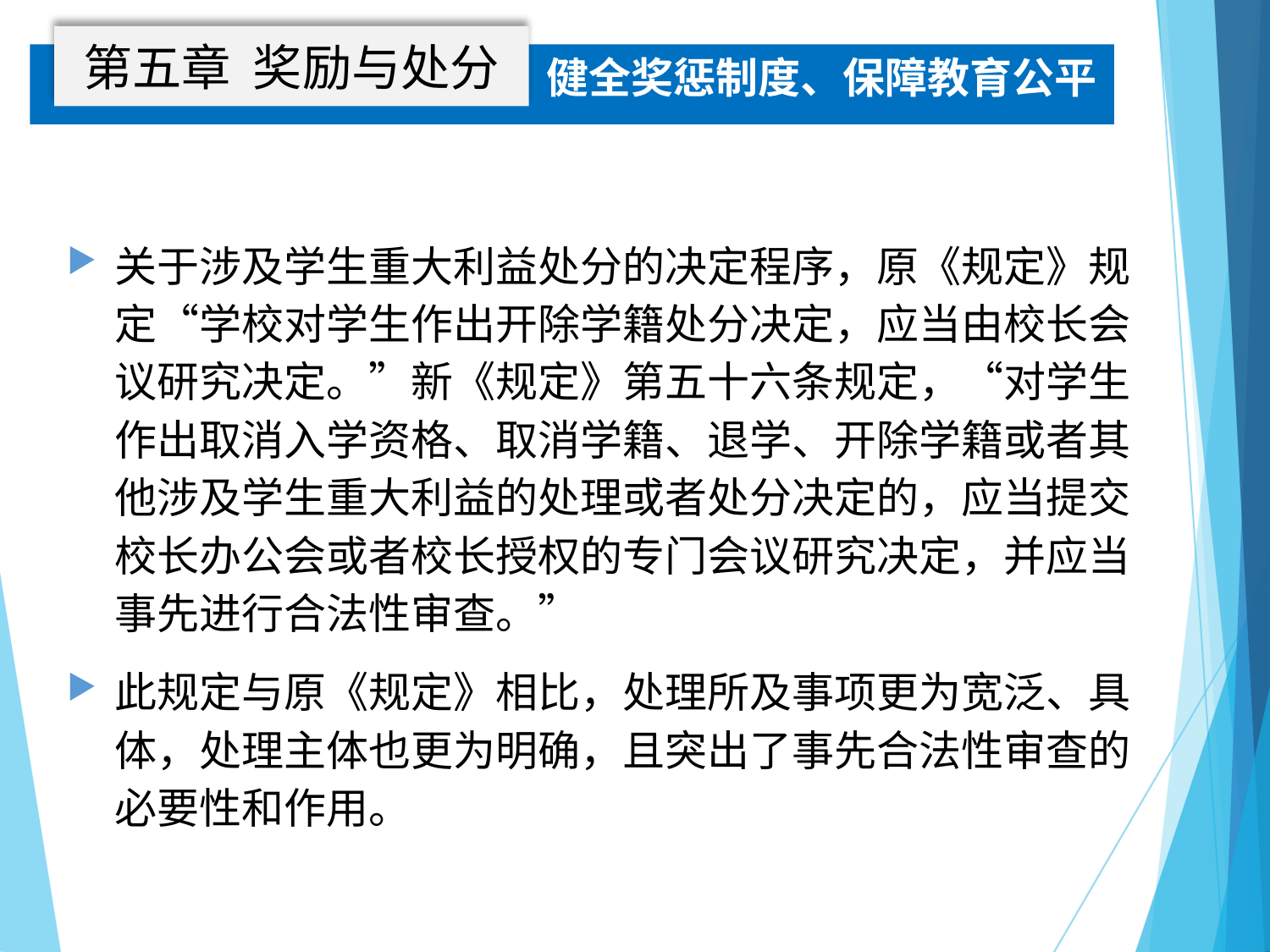

第五章  奖励与处分
健全奖惩制度、保障教育公平
关于涉及学生重大利益处分的决定程序，原《规定》规定“学校对学生作出开除学籍处分决定，应当由校长会议研究决定。”新《规定》第五十六条规定，“对学生作出取消入学资格、取消学籍、退学、开除学籍或者其他涉及学生重大利益的处理或者处分决定的，应当提交校长办公会或者校长授权的专门会议研究决定，并应当事先进行合法性审查。”
此规定与原《规定》相比，处理所及事项更为宽泛、具体，处理主体也更为明确，且突出了事先合法性审查的必要性和作用。